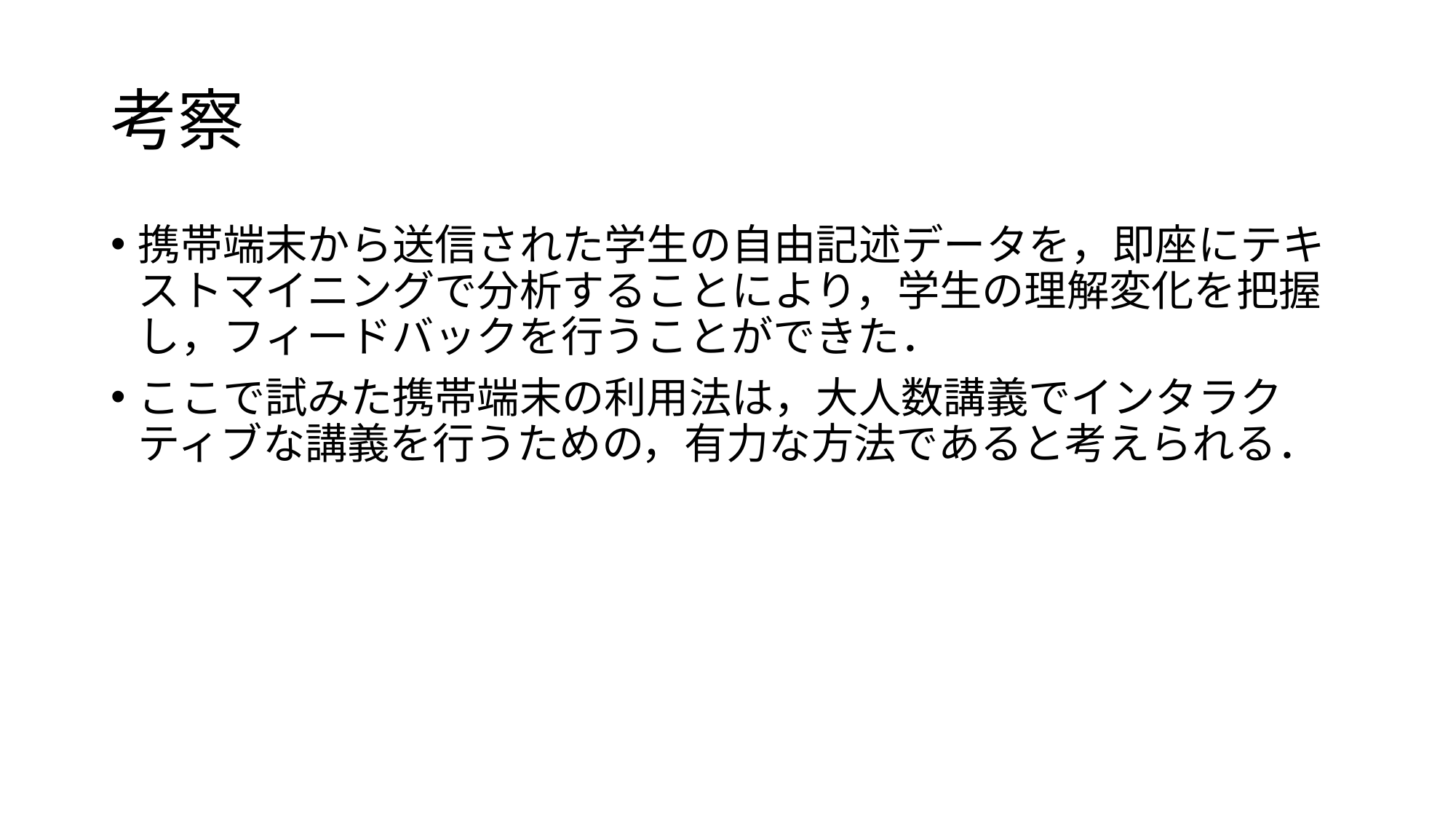

# 考察
携帯端末から送信された学生の自由記述データを，即座にテキストマイニングで分析することにより，学生の理解変化を把握し，フィードバックを行うことができた．
ここで試みた携帯端末の利用法は，大人数講義でインタラクティブな講義を行うための，有力な方法であると考えられる．